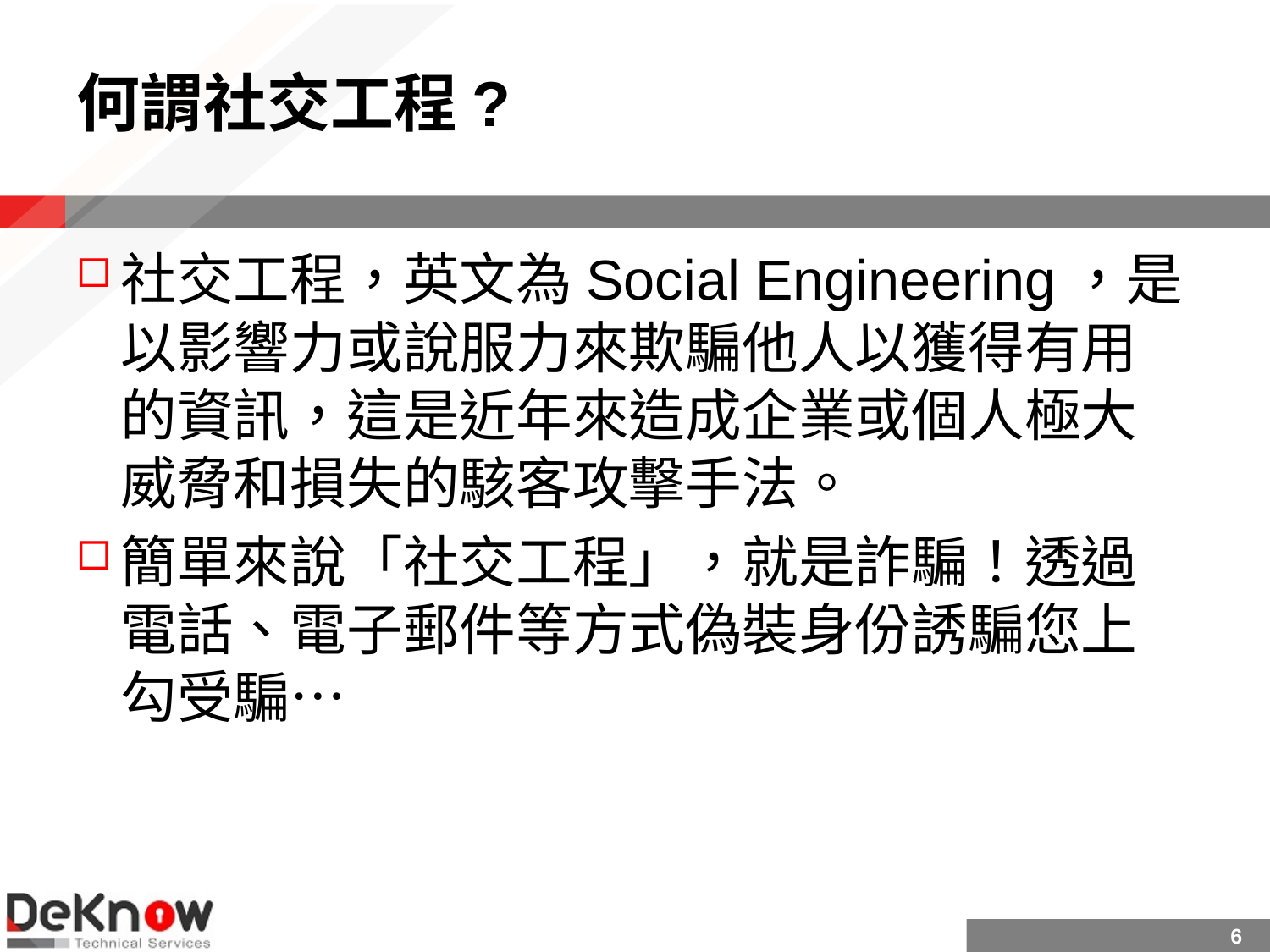

# 何謂社交工程?
社交工程，英文為Social Engineering，是以影響力或說服力來欺騙他人以獲得有用的資訊，這是近年來造成企業或個人極大威脅和損失的駭客攻擊手法。
簡單來說「社交工程」，就是詐騙！透過電話、電子郵件等方式偽裝身份誘騙您上勾受騙…

6